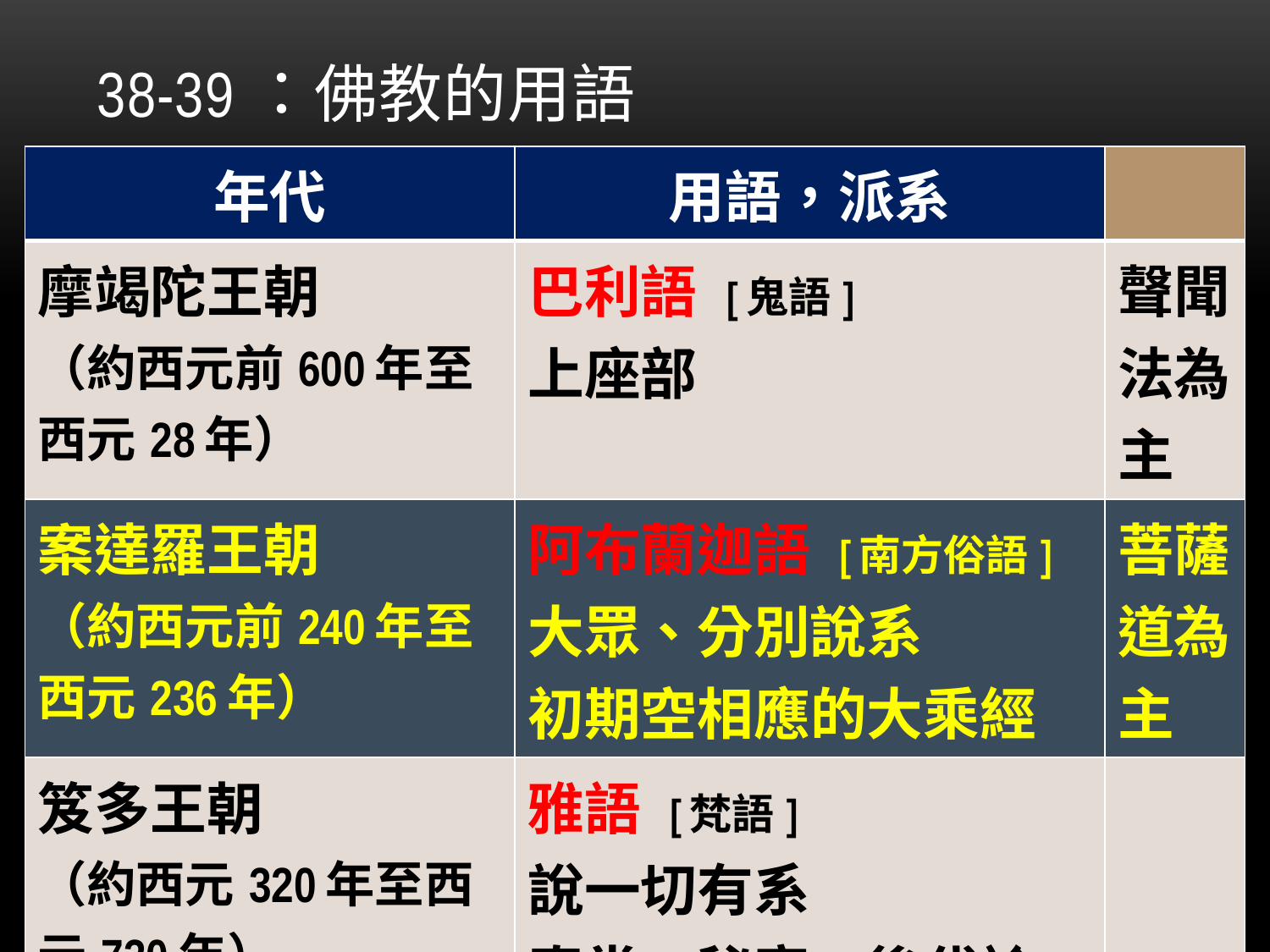

# 38-39：佛教的用語
| 年代 | 用語，派系 |  |
| --- | --- | --- |
| 摩竭陀王朝 （約西元前600年至西元28年） | 巴利語 [鬼語] 上座部 | 聲聞法為主 |
| 案達羅王朝 （約西元前240年至西元236年） | 阿布蘭迦語 [南方俗語] 大眾、分別說系 初期空相應的大乘經 | 菩薩道為主 |
| 笈多王朝 （約西元320年至西元730年） | 雅語 [梵語] 說一切有系 真常、秘密、後代論師 |  |